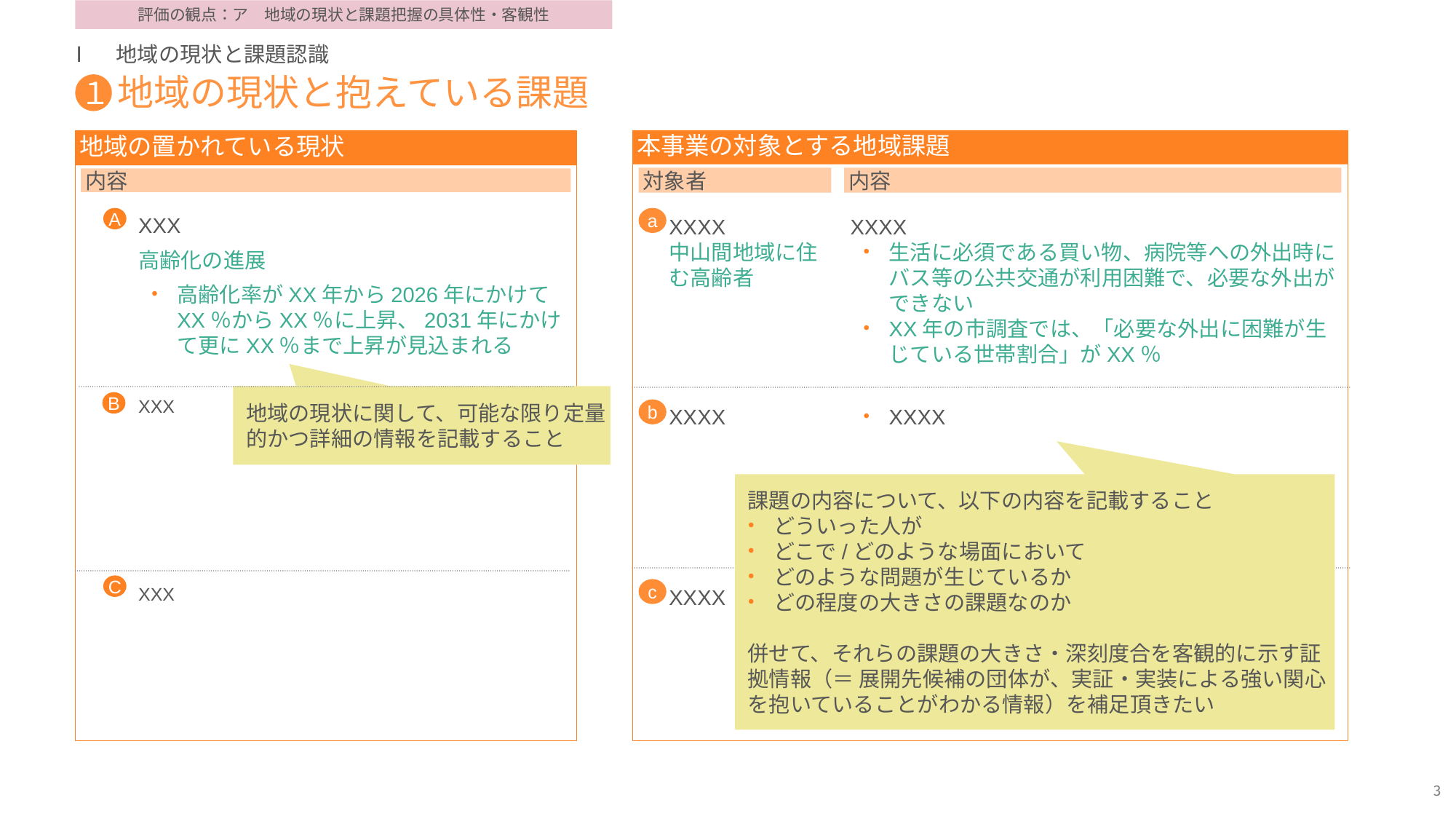

評価の観点：ア　地域の現状と課題把握の具体性・客観性
Ⅰ　地域の現状と課題認識
# 地域の現状と抱えている課題
１
地域の置かれている現状

本事業の対象とする地域課題
対象者
内容
内容
A
XXX
高齢化の進展
高齢化率がXX年から2026年にかけてXX％からXX％に上昇、2031年にかけて更にXX％まで上昇が見込まれる
a
XXXX
中山間地域に住む高齢者
XXXX
生活に必須である買い物、病院等への外出時にバス等の公共交通が利用困難で、必要な外出ができない
XX年の市調査では、「必要な外出に困難が生じている世帯割合」がXX％
地域の現状に関して、可能な限り定量的かつ詳細の情報を記載すること
XXX
B
XXXX

XXXX

b
課題の内容について、以下の内容を記載すること
どういった人が
どこで/どのような場面において
どのような問題が生じているか
どの程度の大きさの課題なのか
併せて、それらの課題の大きさ・深刻度合を客観的に示す証拠情報（＝ 展開先候補の団体が、実証・実装による強い関心を抱いていることがわかる情報）を補足頂きたい
C
XXX
XXXX

XXXX

c